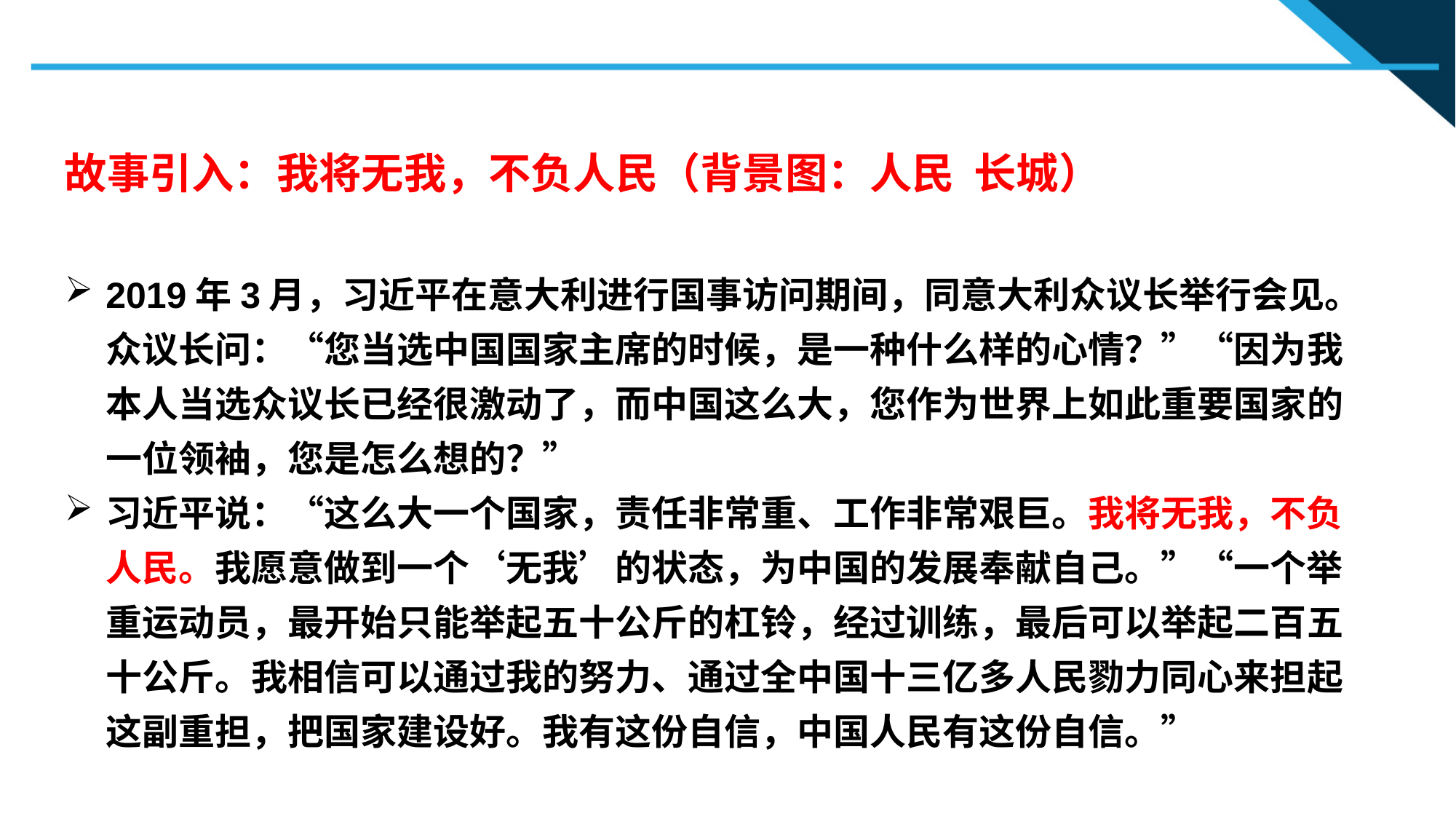

故事引入：我将无我，不负人民（背景图：人民  长城）

2019年3月，习近平在意大利进行国事访问期间，同意大利众议长举行会见。众议长问：“您当选中国国家主席的时候，是一种什么样的心情？”“因为我本人当选众议长已经很激动了，而中国这么大，您作为世界上如此重要国家的一位领袖，您是怎么想的？”
习近平说：“这么大一个国家，责任非常重、工作非常艰巨。我将无我，不负人民。我愿意做到一个‘无我’的状态，为中国的发展奉献自己。”“一个举重运动员，最开始只能举起五十公斤的杠铃，经过训练，最后可以举起二百五十公斤。我相信可以通过我的努力、通过全中国十三亿多人民勠力同心来担起这副重担，把国家建设好。我有这份自信，中国人民有这份自信。”